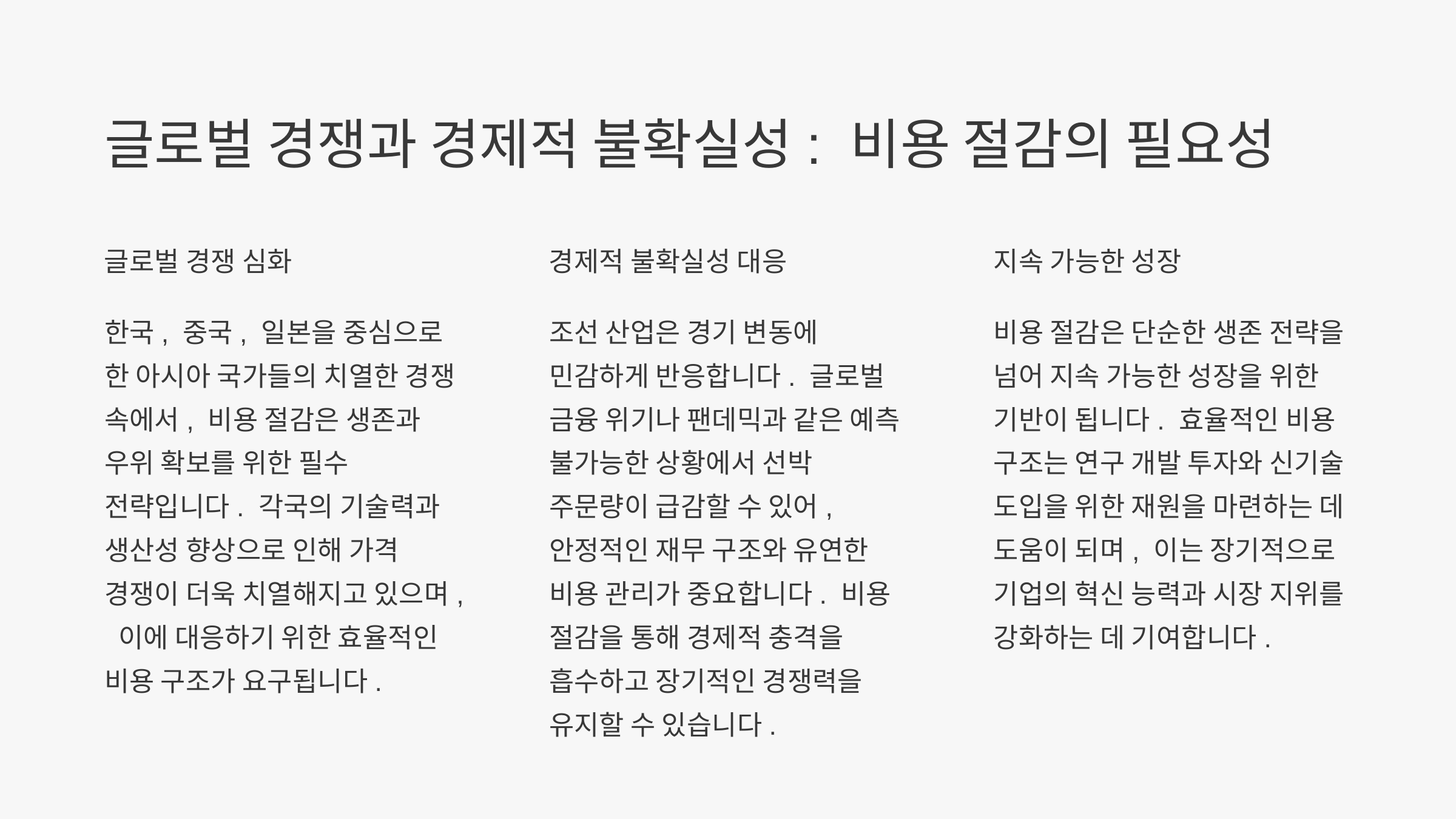

글로벌 경쟁과 경제적 불확실성: 비용 절감의 필요성
글로벌 경쟁 심화
경제적 불확실성 대응
지속 가능한 성장
한국, 중국, 일본을 중심으로 한 아시아 국가들의 치열한 경쟁 속에서, 비용 절감은 생존과 우위 확보를 위한 필수 전략입니다. 각국의 기술력과 생산성 향상으로 인해 가격 경쟁이 더욱 치열해지고 있으며, 이에 대응하기 위한 효율적인 비용 구조가 요구됩니다.
조선 산업은 경기 변동에 민감하게 반응합니다. 글로벌 금융 위기나 팬데믹과 같은 예측 불가능한 상황에서 선박 주문량이 급감할 수 있어, 안정적인 재무 구조와 유연한 비용 관리가 중요합니다. 비용 절감을 통해 경제적 충격을 흡수하고 장기적인 경쟁력을 유지할 수 있습니다.
비용 절감은 단순한 생존 전략을 넘어 지속 가능한 성장을 위한 기반이 됩니다. 효율적인 비용 구조는 연구 개발 투자와 신기술 도입을 위한 재원을 마련하는 데 도움이 되며, 이는 장기적으로 기업의 혁신 능력과 시장 지위를 강화하는 데 기여합니다.